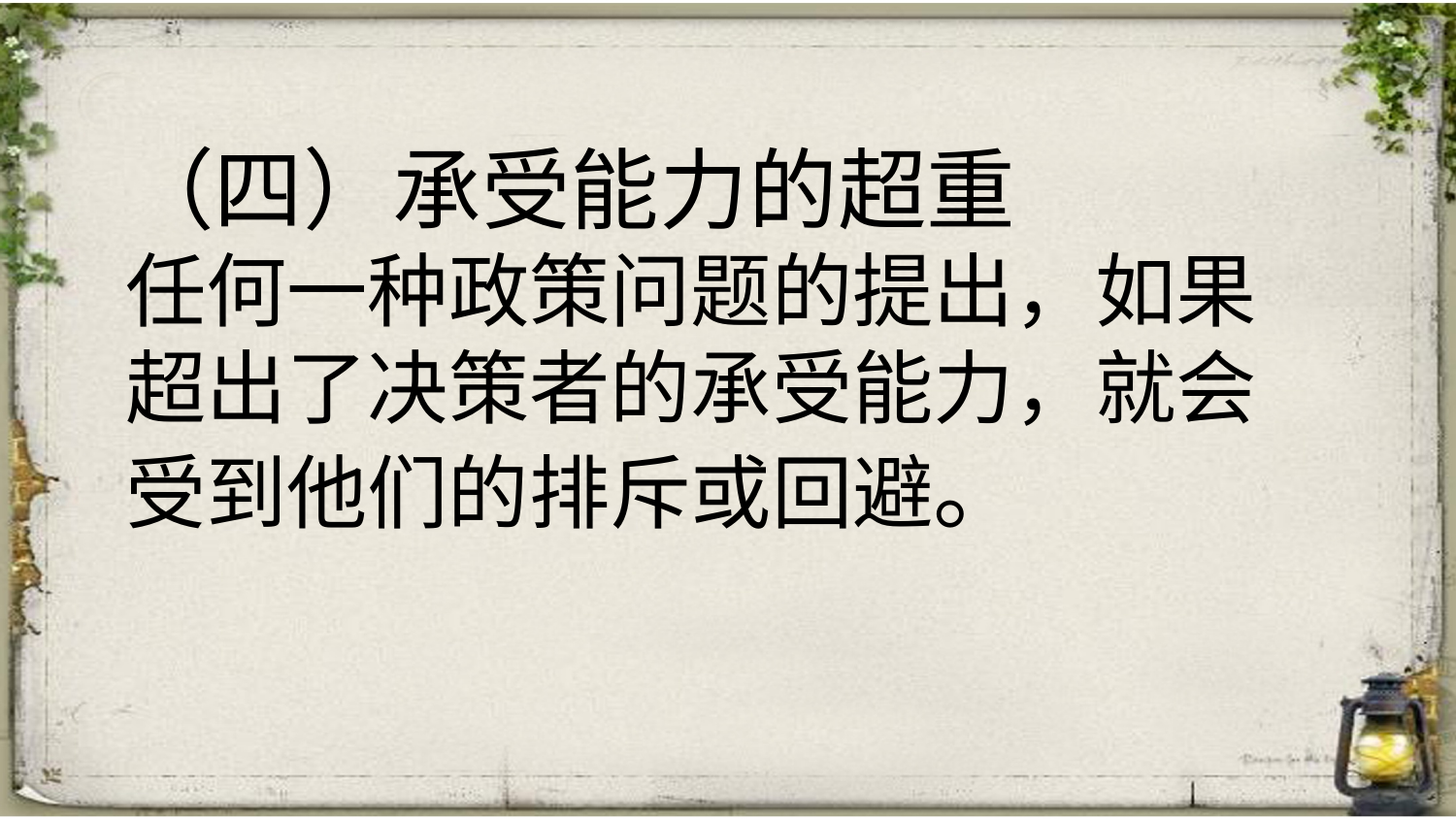

（四）承受能力的超重
任何一种政策问题的提出，如果超出了决策者的承受能力，就会受到他们的排斥或回避。